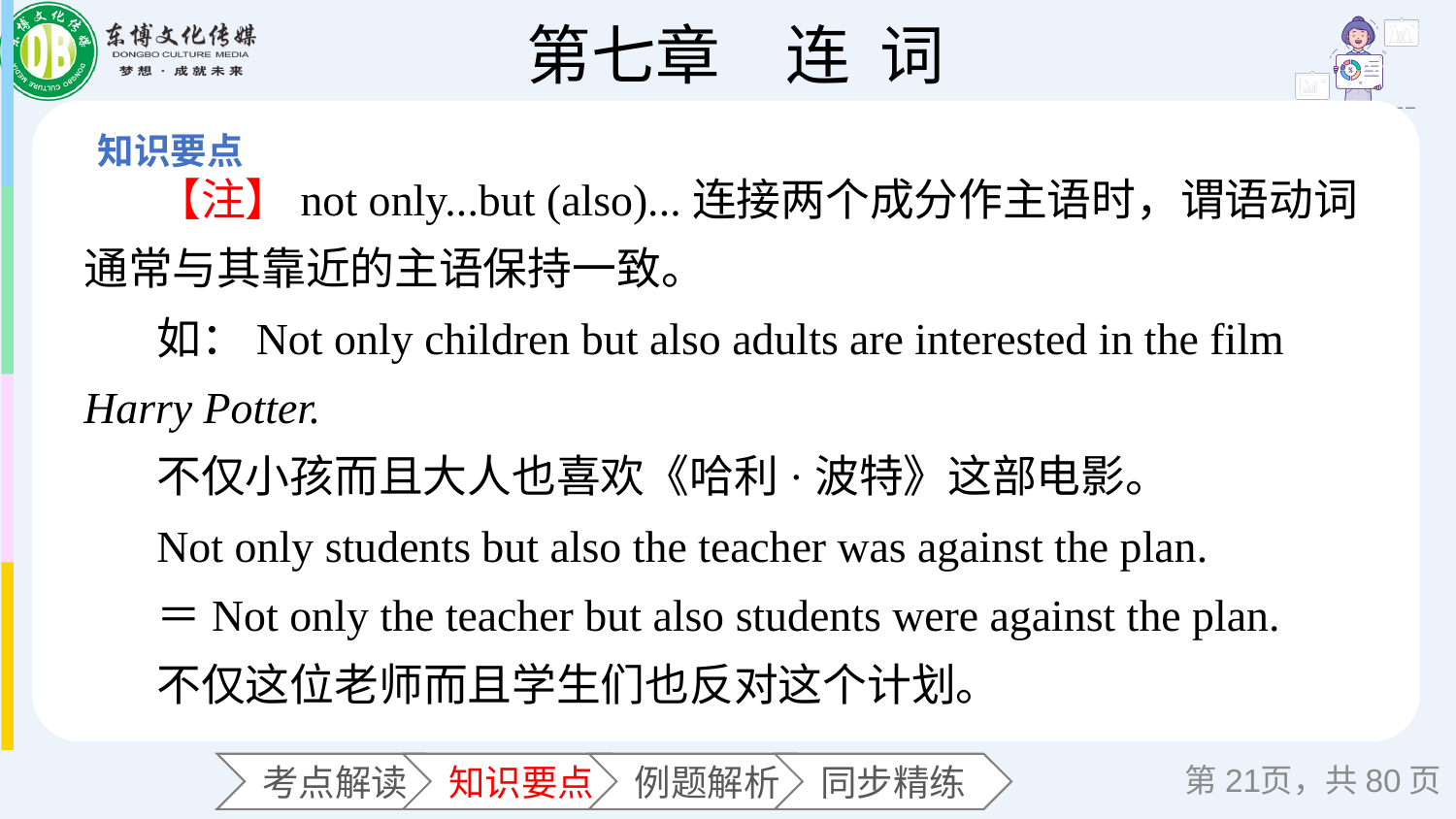

【注】not only...but (also)...连接两个成分作主语时，谓语动词通常与其靠近的主语保持一致。
如：Not only children but also adults are interested in the film Harry Potter.
不仅小孩而且大人也喜欢《哈利·波特》这部电影。
Not only students but also the teacher was against the plan.
＝Not only the teacher but also students were against the plan.
不仅这位老师而且学生们也反对这个计划。

第21页，共80页